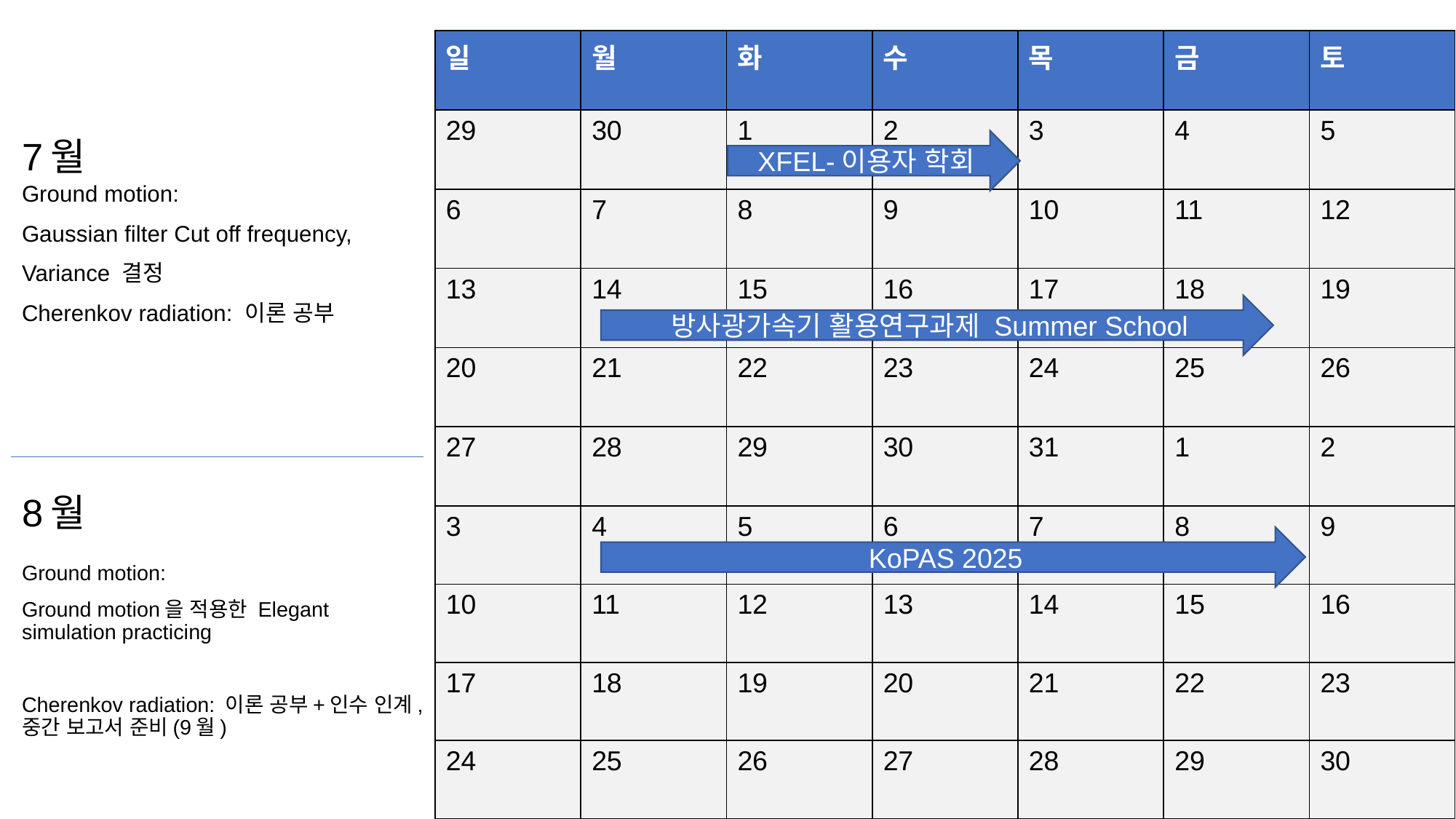

| 일 | 월 | 화 | 수 | 목 | 금 | 토 |
| --- | --- | --- | --- | --- | --- | --- |
| 29 | 30 | 1 | 2 | 3 | 4 | 5 |
| 6 | 7 | 8 | 9 | 10 | 11 | 12 |
| 13 | 14 | 15 | 16 | 17 | 18 | 19 |
| 20 | 21 | 22 | 23 | 24 | 25 | 26 |
| 27 | 28 | 29 | 30 | 31 | 1 | 2 |
| 3 | 4 | 5 | 6 | 7 | 8 | 9 |
| 10 | 11 | 12 | 13 | 14 | 15 | 16 |
| 17 | 18 | 19 | 20 | 21 | 22 | 23 |
| 24 | 25 | 26 | 27 | 28 | 29 | 30 |
7월
XFEL-이용자 학회
Ground motion:
Gaussian filter Cut off frequency,
Variance 결정
Cherenkov radiation: 이론 공부
방사광가속기 활용연구과제 Summer School
8월
KoPAS 2025
Ground motion:
Ground motion을 적용한 Elegant simulation practicing

Cherenkov radiation: 이론 공부+인수 인계, 중간 보고서 준비(9월)